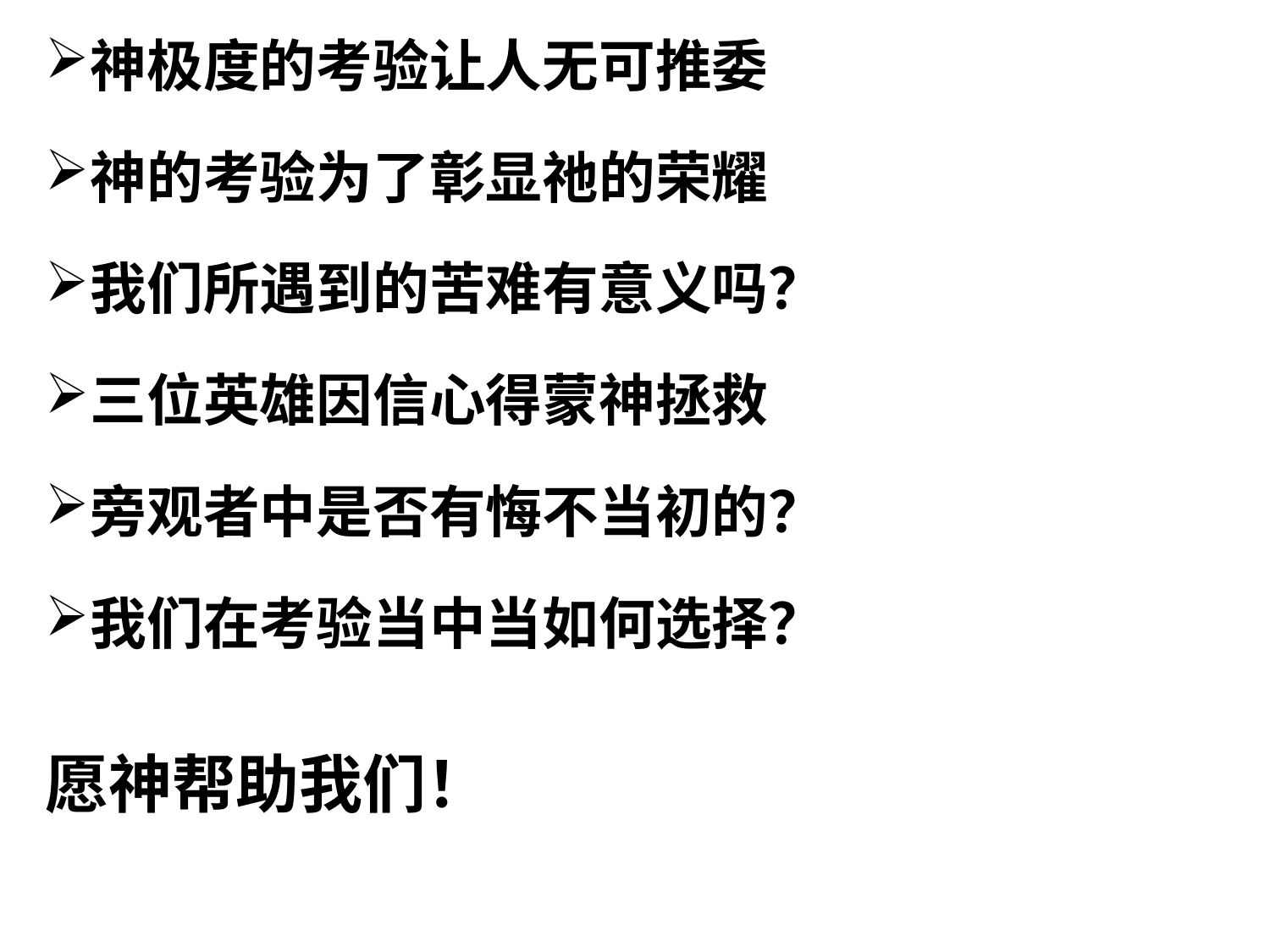

神极度的考验让人无可推委

神的考验为了彰显祂的荣耀

我们所遇到的苦难有意义吗？

三位英雄因信心得蒙神拯救

旁观者中是否有悔不当初的？

我们在考验当中当如何选择？

愿神帮助我们！